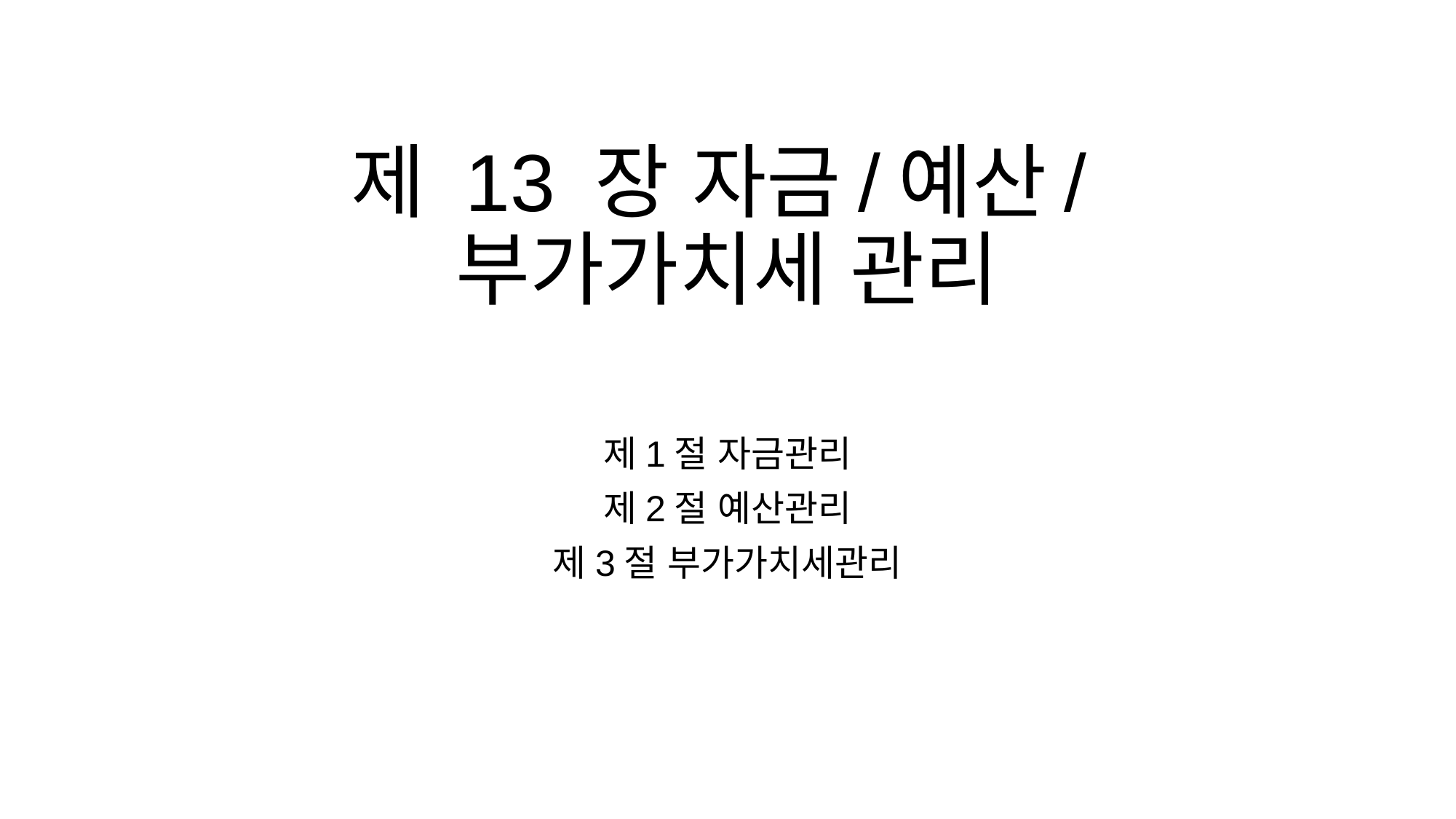

# 제 13 장 자금/예산/부가가치세 관리
제1절 자금관리
제2절 예산관리
제3절 부가가치세관리